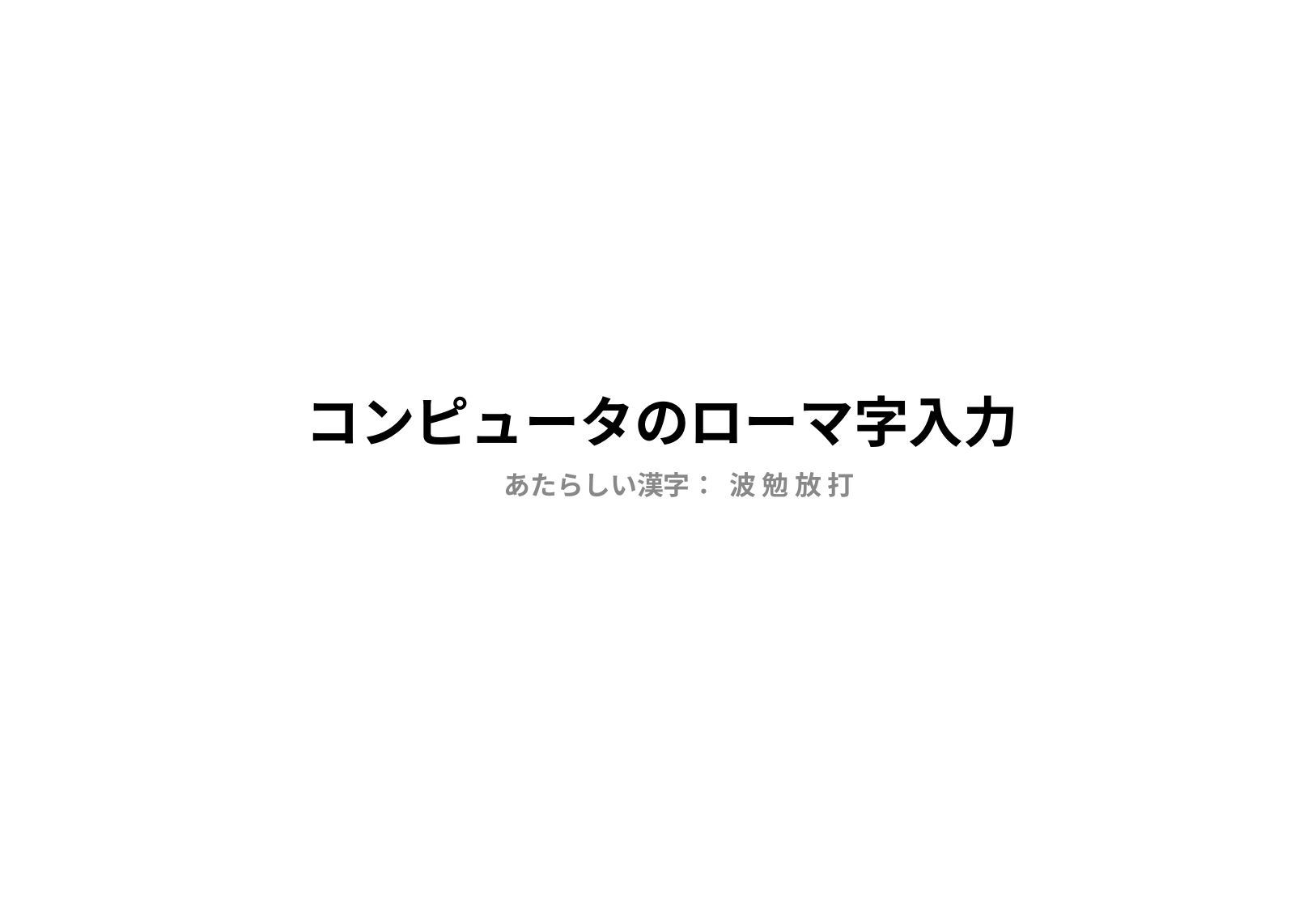

# コンピュータのローマ字入力
あたらしい漢字：  波 勉 放 打